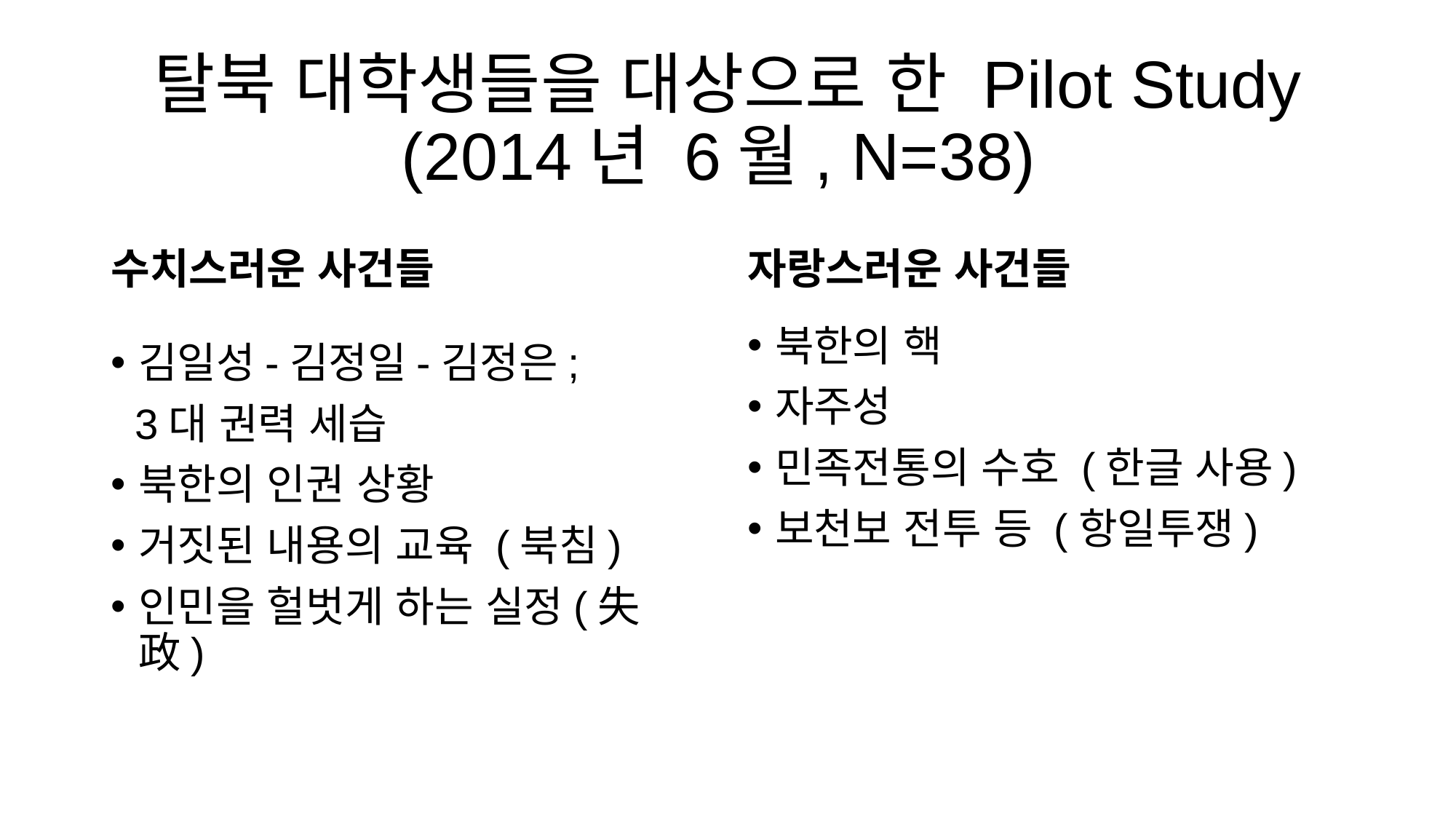

# 탈북 대학생들을 대상으로 한 Pilot Study (2014년 6월, N=38)
수치스러운 사건들
자랑스러운 사건들
북한의 핵
자주성
민족전통의 수호 (한글 사용)
보천보 전투 등 (항일투쟁)
김일성-김정일-김정은;
  3대 권력 세습
북한의 인권 상황
거짓된 내용의 교육 (북침)
인민을 헐벗게 하는 실정(失政)